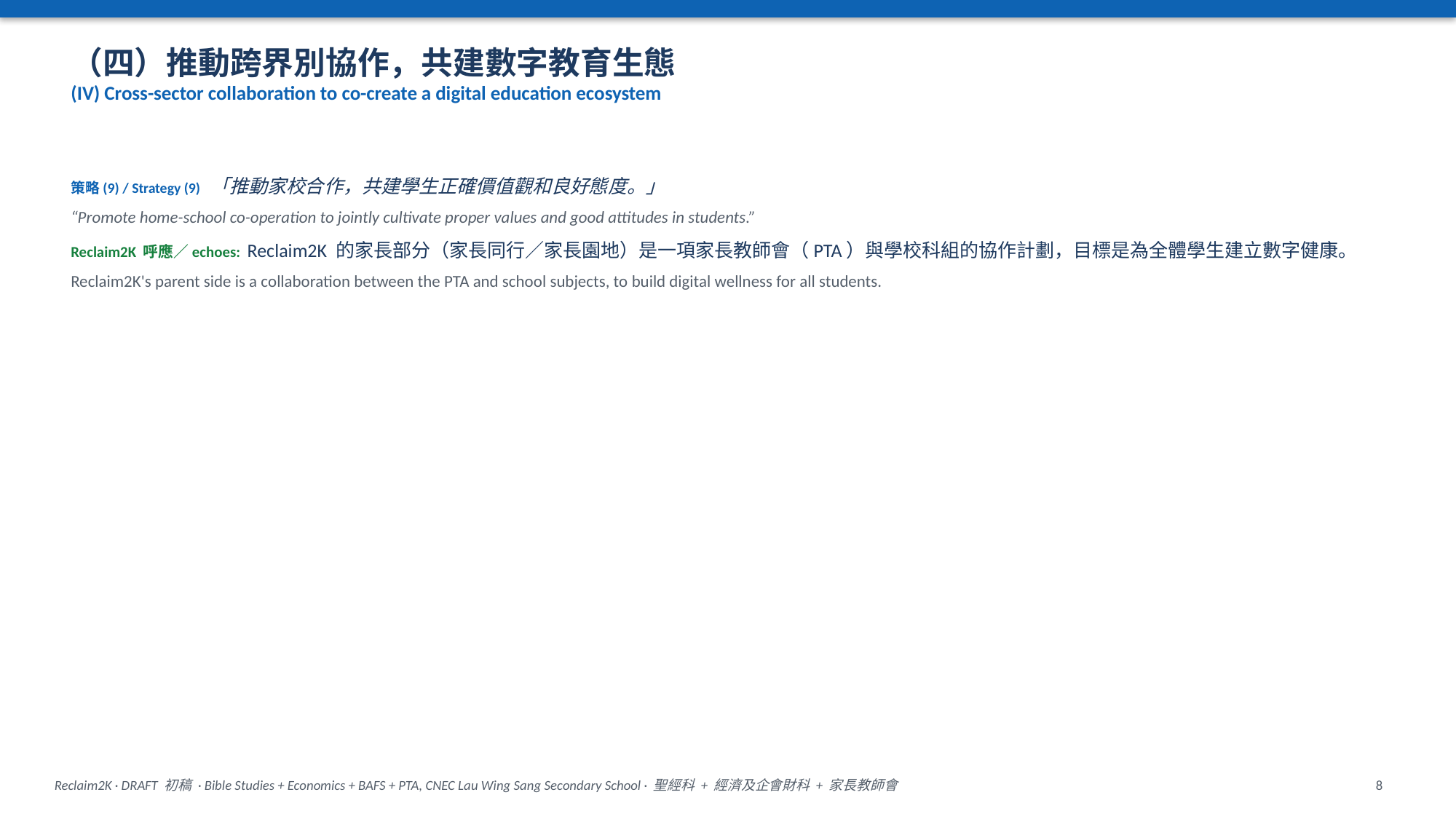

（四）推動跨界別協作，共建數字教育生態
(IV) Cross-sector collaboration to co-create a digital education ecosystem
策略(9) / Strategy (9)  「推動家校合作，共建學生正確價值觀和良好態度。」
“Promote home-school co-operation to jointly cultivate proper values and good attitudes in students.”
Reclaim2K 呼應／echoes:  Reclaim2K 的家長部分（家長同行／家長園地）是一項家長教師會（PTA）與學校科組的協作計劃，目標是為全體學生建立數字健康。
Reclaim2K's parent side is a collaboration between the PTA and school subjects, to build digital wellness for all students.
Reclaim2K · DRAFT 初稿 · Bible Studies + Economics + BAFS + PTA, CNEC Lau Wing Sang Secondary School · 聖經科 + 經濟及企會財科 + 家長教師會
8